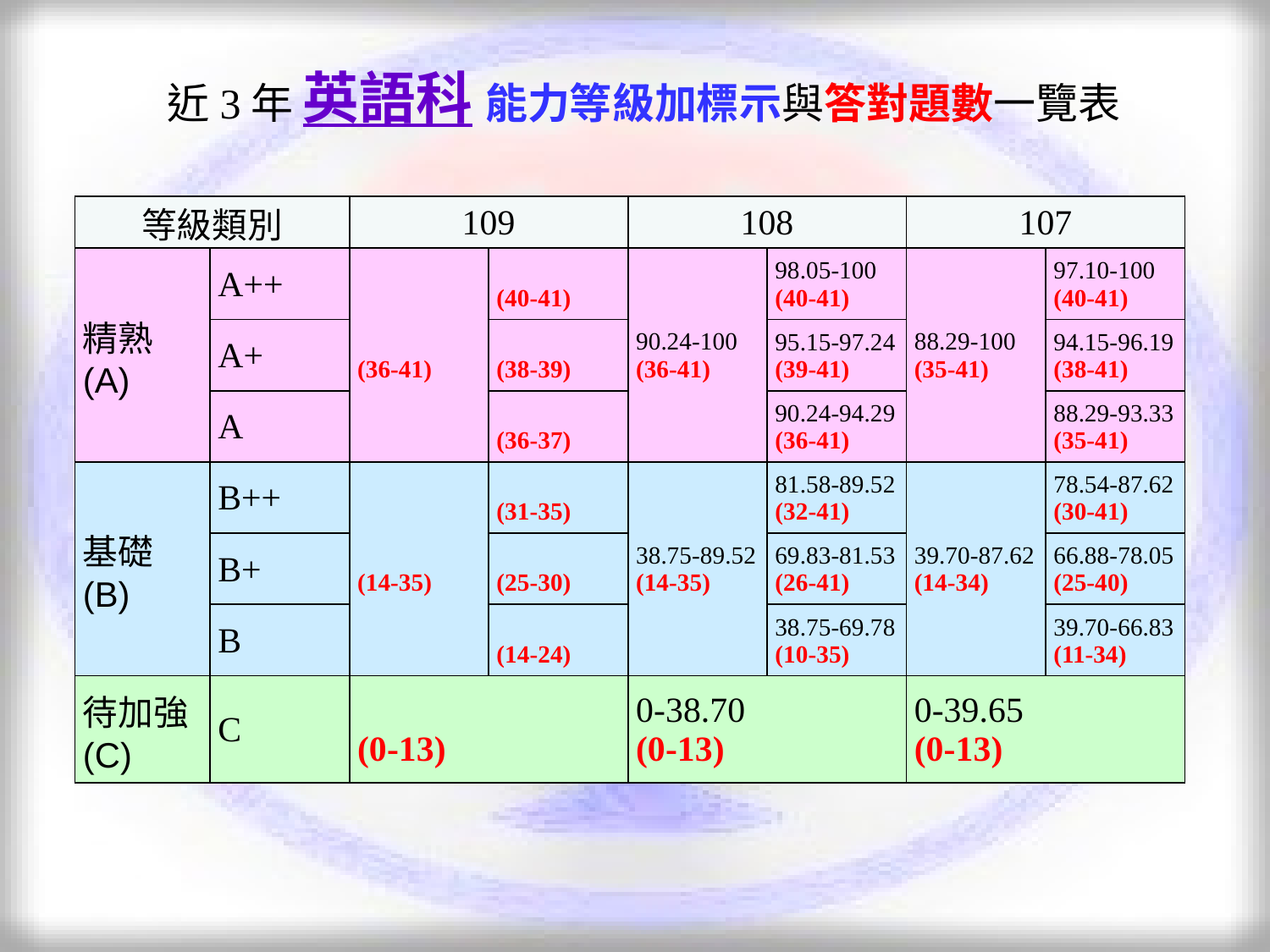

近3年 英語科 能力等級加標示與答對題數一覽表
| 等級類別 |  | 109 |  | 108 |  | 107 |  |
| --- | --- | --- | --- | --- | --- | --- | --- |
| 精熟 (A) | A++ | (36-41) | (40-41) | 90.24-100 (36-41) | 98.05-100 (40-41) | 88.29-100 (35-41) | 97.10-100 (40-41) |
|  | A+ |  | (38-39) |  | 95.15-97.24 (39-41) |  | 94.15-96.19 (38-41) |
|  | A |  | (36-37) |  | 90.24-94.29 (36-41) |  | 88.29-93.33 (35-41) |
| 基礎 (B) | B++ | (14-35) | (31-35) | 38.75-89.52 (14-35) | 81.58-89.52 (32-41) | 39.70-87.62 (14-34) | 78.54-87.62 (30-41) |
|  | B+ |  | (25-30) |  | 69.83-81.53 (26-41) |  | 66.88-78.05 (25-40) |
|  | B |  | (14-24) |  | 38.75-69.78 (10-35) |  | 39.70-66.83 (11-34) |
| 待加強 (C) | C | (0-13) |  | 0-38.70 (0-13) |  | 0-39.65 (0-13) |  |